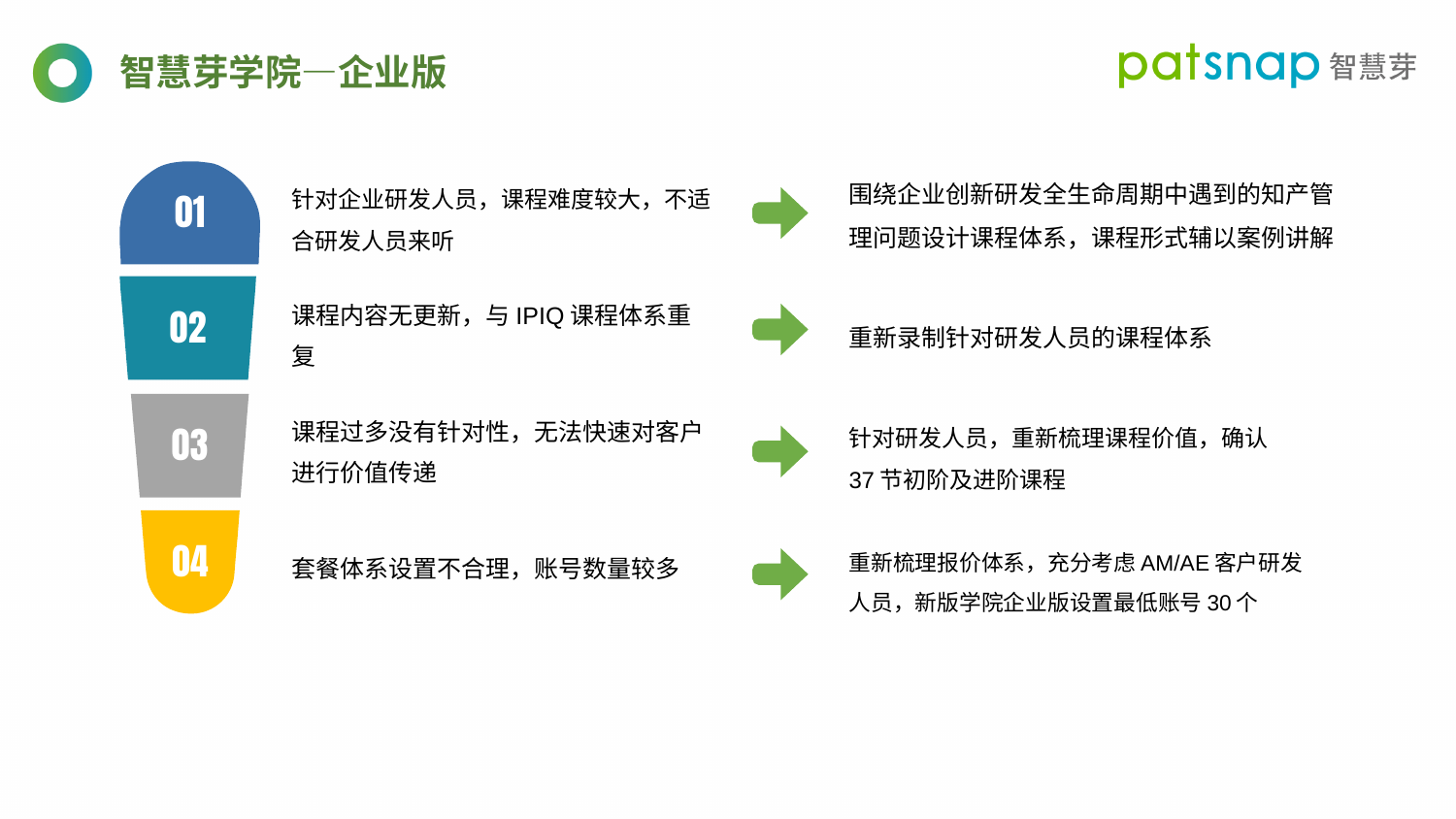

智慧芽学院—企业版
围绕企业创新研发全生命周期中遇到的知产管理问题设计课程体系，课程形式辅以案例讲解

0 1
0 2
0 3
0 4
针对企业研发人员，课程难度较大，不适合研发人员来听

课程内容无更新，与IPIQ课程体系重复
重新录制针对研发人员的课程体系

课程过多没有针对性，无法快速对客户进行价值传递
针对研发人员，重新梳理课程价值，确认37节初阶及进阶课程

套餐体系设置不合理，账号数量较多
重新梳理报价体系，充分考虑AM/AE客户研发人员，新版学院企业版设置最低账号30个